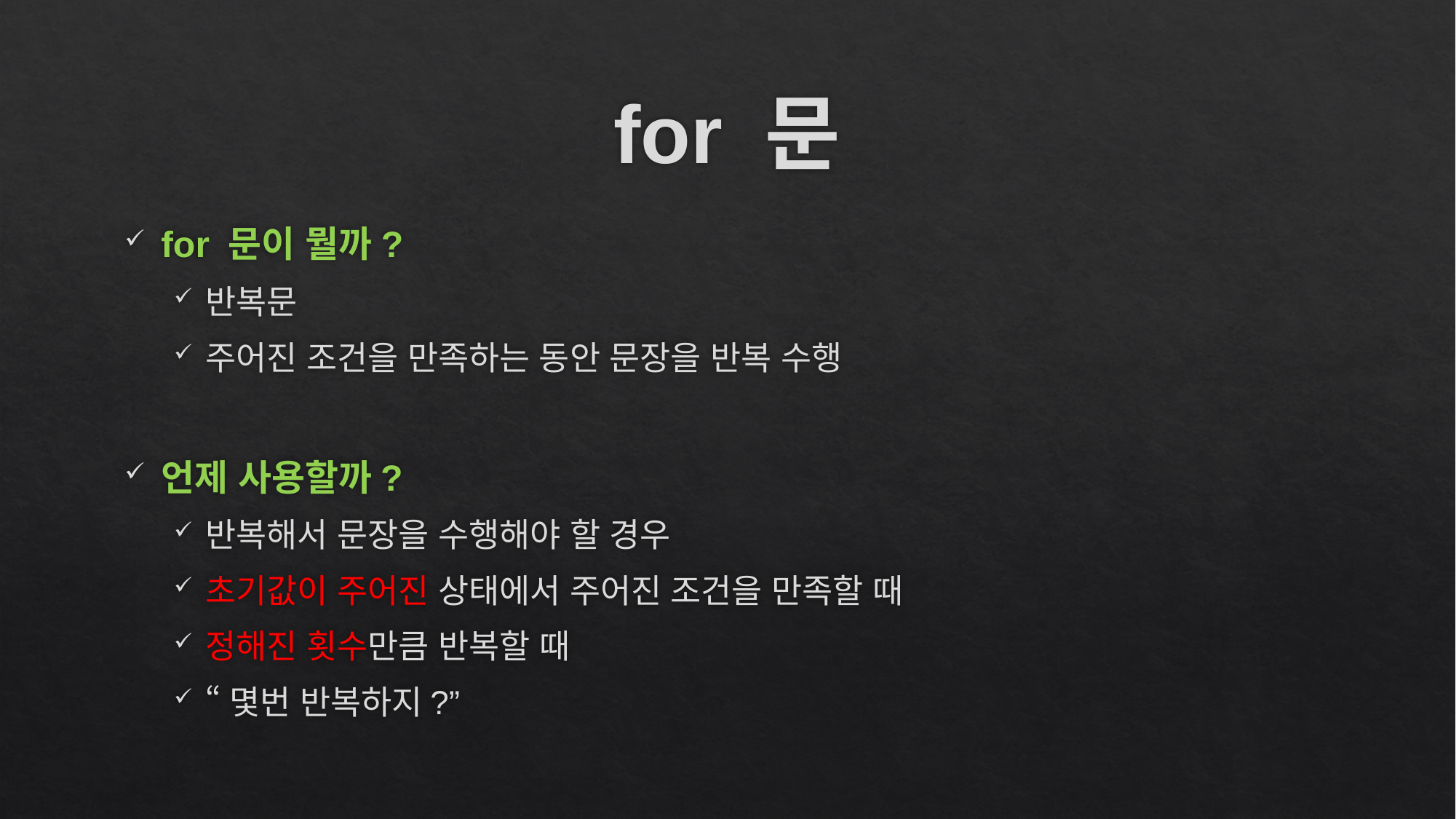

# for 문
for 문이 뭘까?
반복문
주어진 조건을 만족하는 동안 문장을 반복 수행

언제 사용할까?
반복해서 문장을 수행해야 할 경우
초기값이 주어진 상태에서 주어진 조건을 만족할 때
정해진 횟수만큼 반복할 때
“몇번 반복하지?”